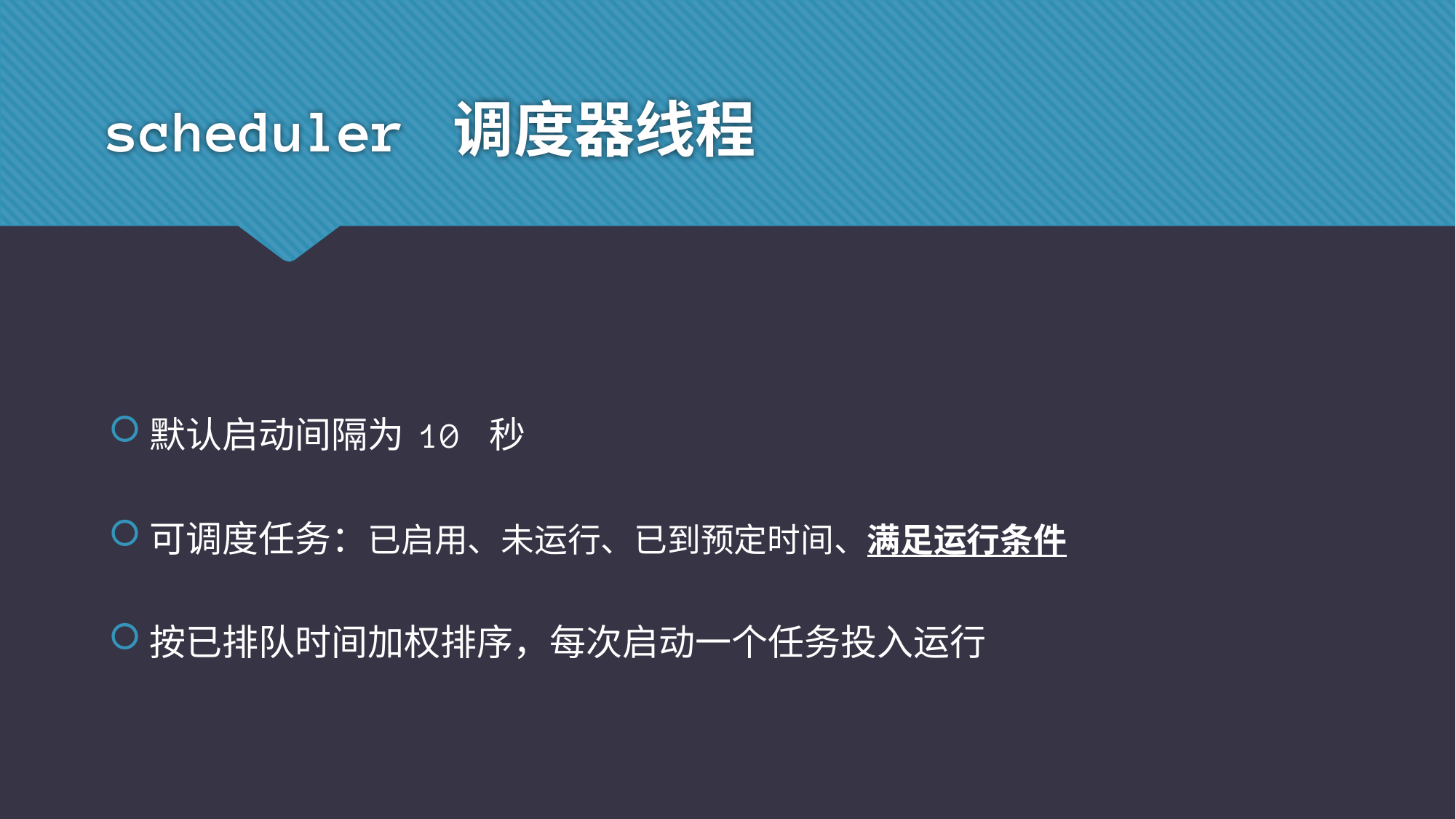

# scheduler 调度器线程
默认启动间隔为 10 秒
可调度任务：已启用、未运行、已到预定时间、满足运行条件
按已排队时间加权排序，每次启动一个任务投入运行